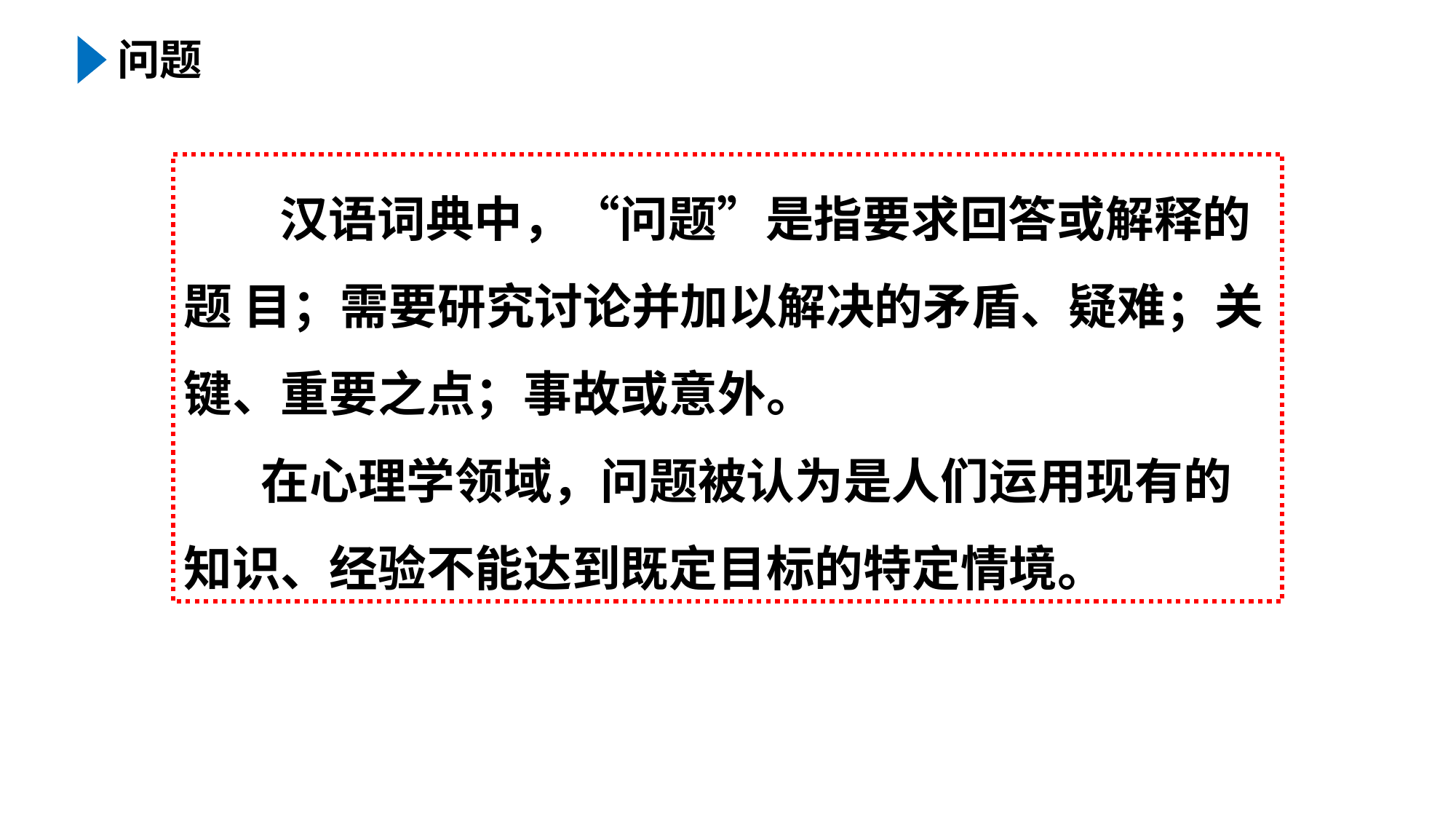

问题

   汉语词典中，“问题”是指要求回答或解释的题 目；需要研究讨论并加以解决的矛盾、疑难；关键、重要之点；事故或意外。
 在心理学领域，问题被认为是人们运用现有的知识、经验不能达到既定目标的特定情境。